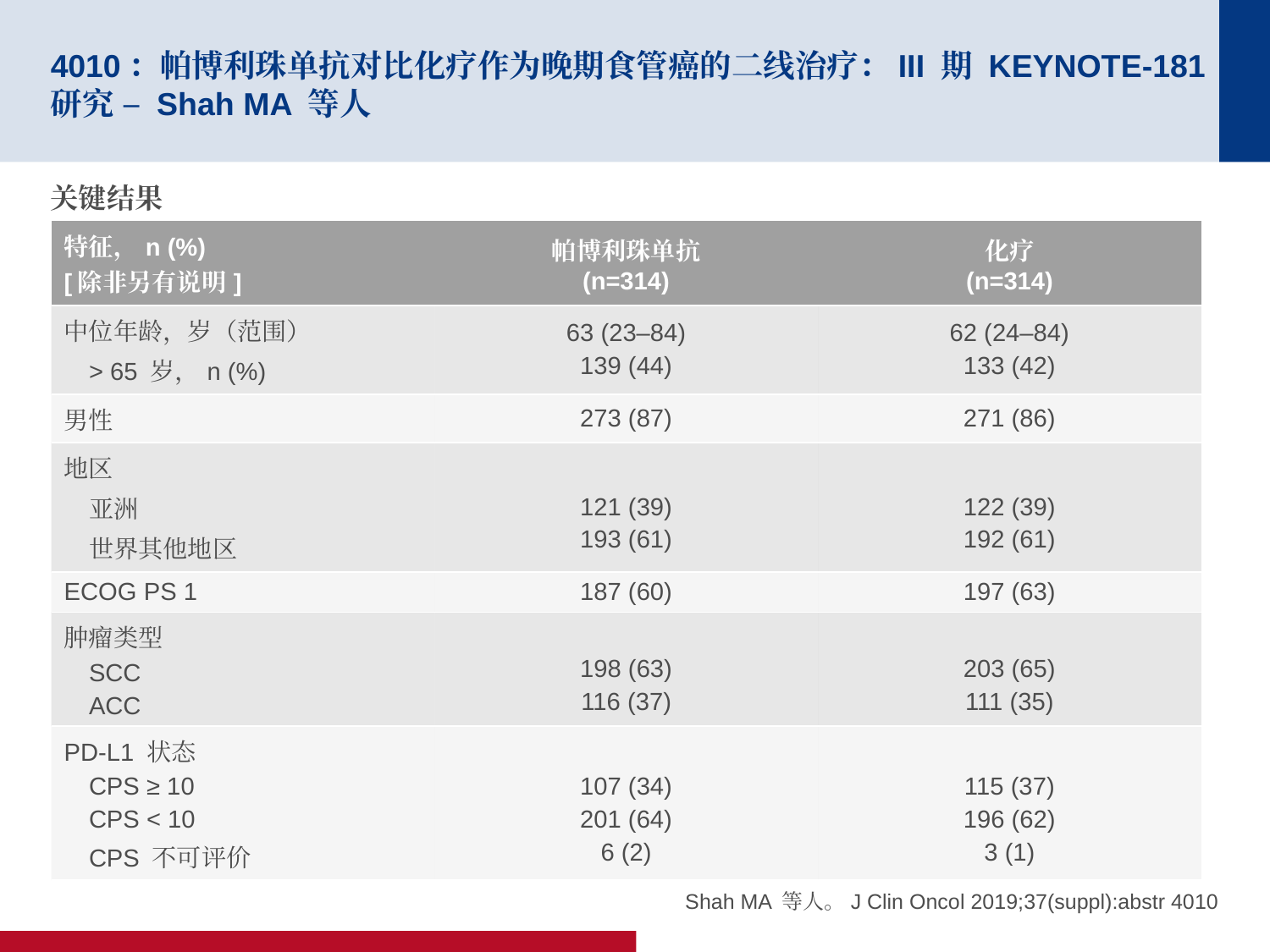

# 4010：帕博利珠单抗对比化疗作为晚期食管癌的二线治疗：III 期 KEYNOTE-181 研究 – Shah MA 等人
关键结果

| 特征，n (%) [除非另有说明] | 帕博利珠单抗 (n=314) | 化疗 (n=314) |
| --- | --- | --- |
| 中位年龄，岁（范围） > 65 岁，n (%) | 63 (23–84) 139 (44) | 62 (24–84) 133 (42) |
| 男性 | 273 (87) | 271 (86) |
| 地区 亚洲 世界其他地区 | 121 (39) 193 (61) | 122 (39) 192 (61) |
| ECOG PS 1 | 187 (60) | 197 (63) |
| 肿瘤类型 SCC ACC | 198 (63) 116 (37) | 203 (65) 111 (35) |
| PD-L1 状态 CPS ≥ 10 CPS < 10 CPS 不可评价 | 107 (34) 201 (64) 6 (2) | 115 (37) 196 (62) 3 (1) |
Shah MA 等人。J Clin Oncol 2019;37(suppl):abstr 4010